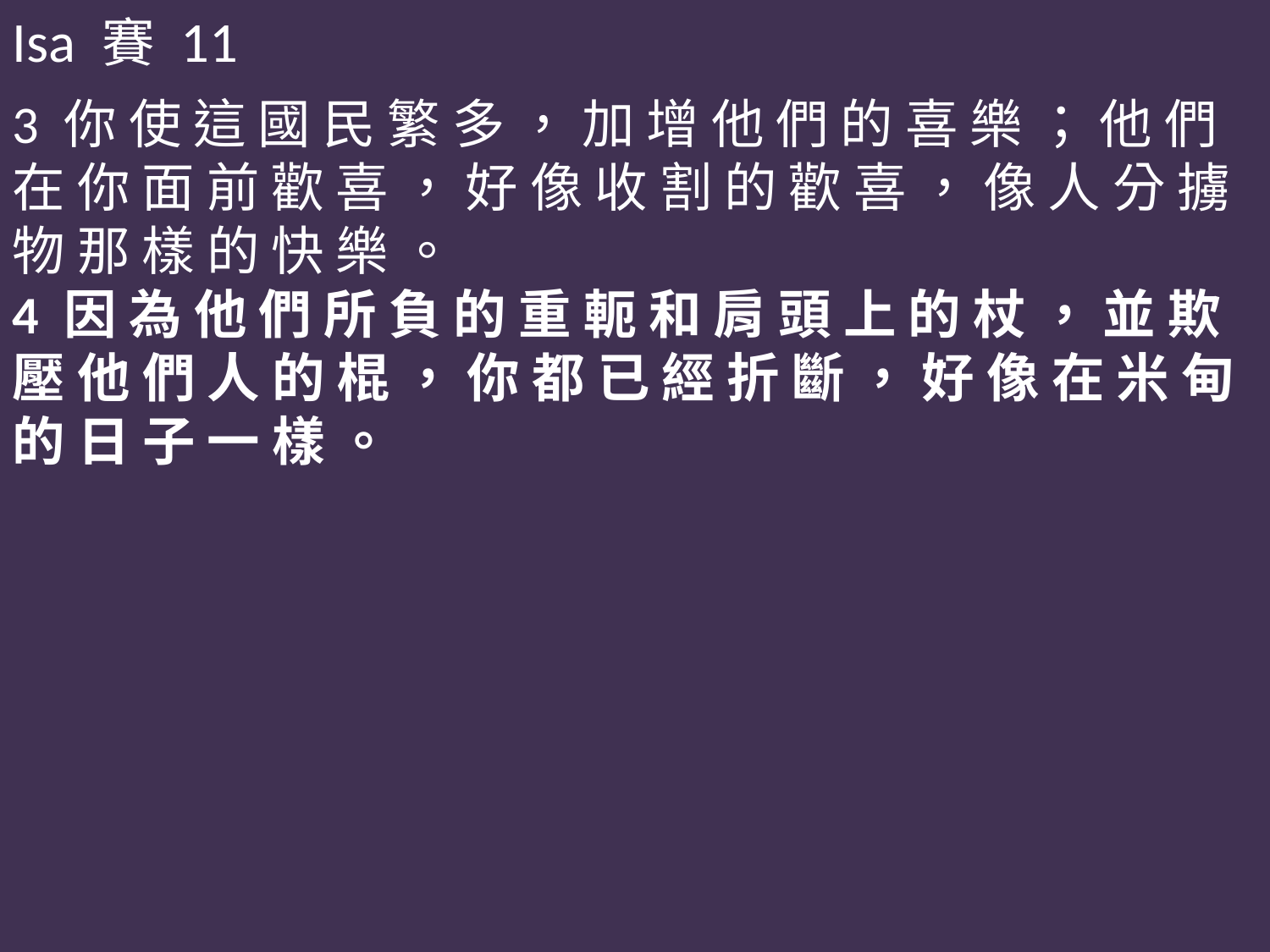

Isa 賽 11
3 你 使 這 國 民 繁 多 ， 加 增 他 們 的 喜 樂 ； 他 們 在 你 面 前 歡 喜 ， 好 像 收 割 的 歡 喜 ， 像 人 分 擄 物 那 樣 的 快 樂 。
4 因 為 他 們 所 負 的 重 軛 和 肩 頭 上 的 杖 ， 並 欺 壓 他 們 人 的 棍 ， 你 都 已 經 折 斷 ， 好 像 在 米 甸 的 日 子 一 樣 。